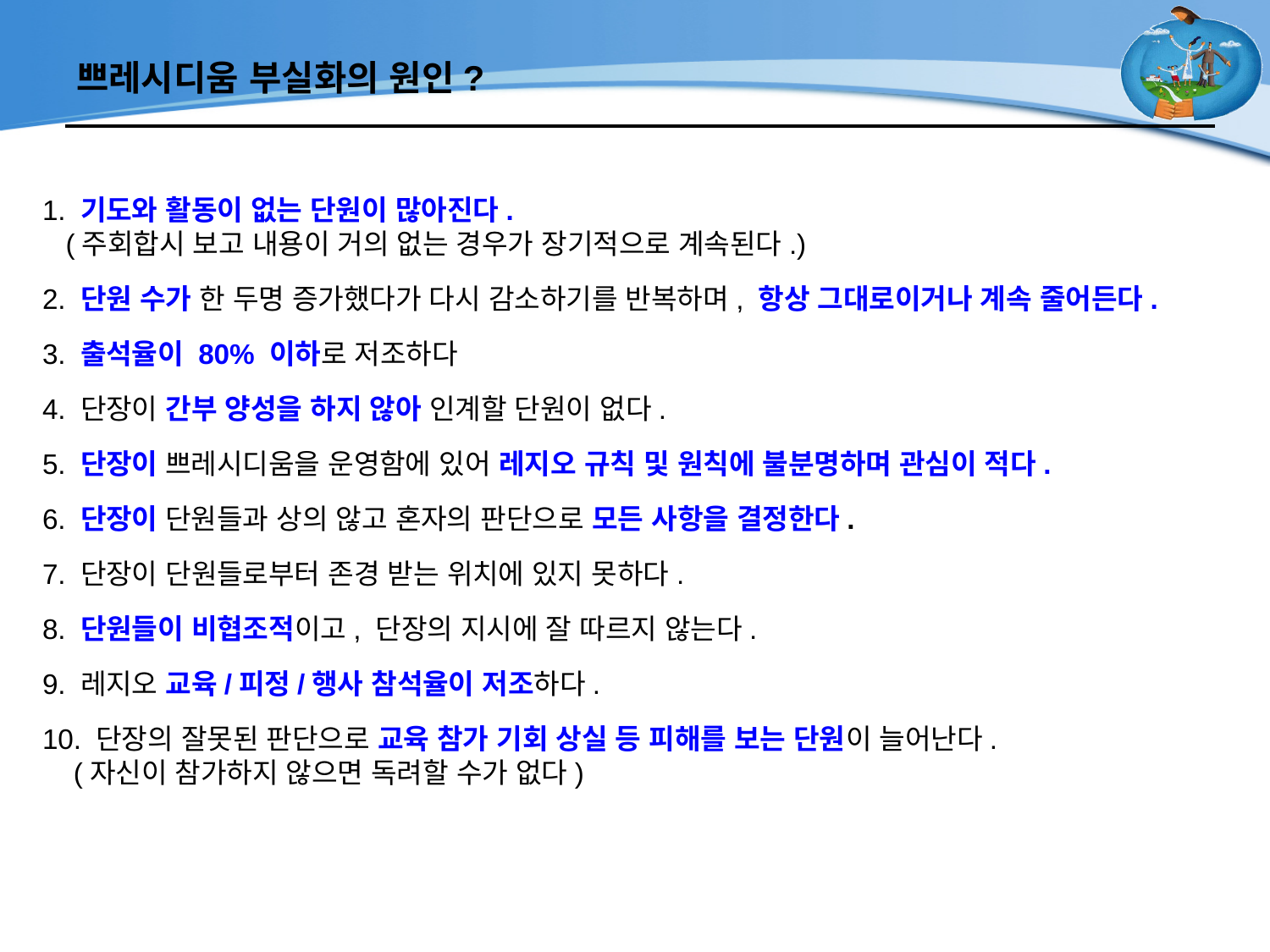

# 쁘레시디움 부실화의 원인?
1. 기도와 활동이 없는 단원이 많아진다.
   (주회합시 보고 내용이 거의 없는 경우가 장기적으로 계속된다.)
2. 단원 수가 한 두명 증가했다가 다시 감소하기를 반복하며, 항상 그대로이거나 계속 줄어든다.
3. 출석율이 80% 이하로 저조하다
4. 단장이 간부 양성을 하지 않아 인계할 단원이 없다.
5. 단장이 쁘레시디움을 운영함에 있어 레지오 규칙 및 원칙에 불분명하며 관심이 적다.
6. 단장이 단원들과 상의 않고 혼자의 판단으로 모든 사항을 결정한다.
7. 단장이 단원들로부터 존경 받는 위치에 있지 못하다.
8. 단원들이 비협조적이고, 단장의 지시에 잘 따르지 않는다.
9. 레지오 교육/피정/행사 참석율이 저조하다.
10. 단장의 잘못된 판단으로 교육 참가 기회 상실 등 피해를 보는 단원이 늘어난다.
    (자신이 참가하지 않으면 독려할 수가 없다)